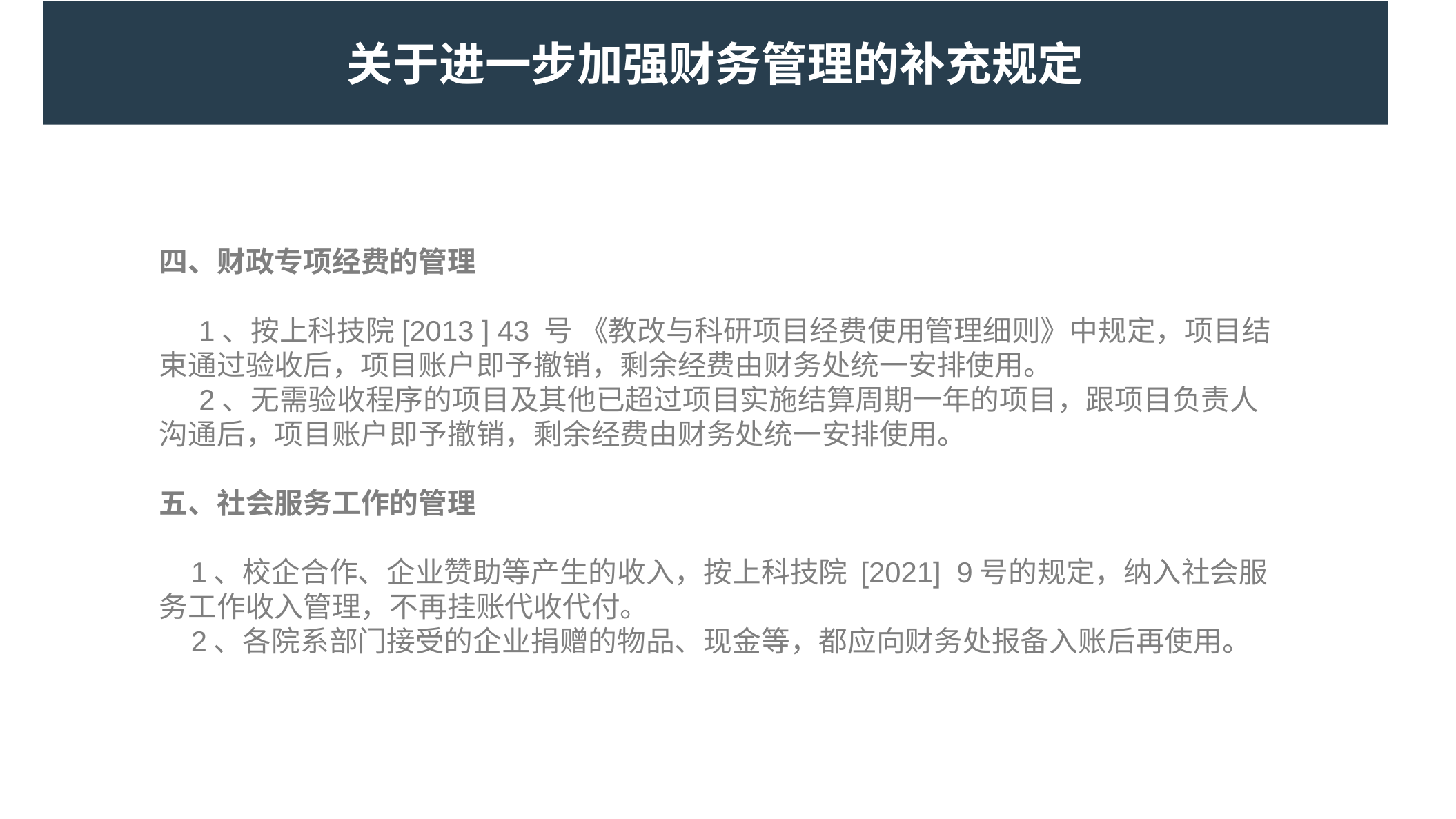

关于进一步加强财务管理的补充规定
四、财政专项经费的管理

     1、按上科技院[2013 ] 43 号 《教改与科研项目经费使用管理细则》中规定，项目结束通过验收后，项目账户即予撤销，剩余经费由财务处统一安排使用。
     2、无需验收程序的项目及其他已超过项目实施结算周期一年的项目，跟项目负责人沟通后，项目账户即予撤销，剩余经费由财务处统一安排使用。

五、社会服务工作的管理

    1、校企合作、企业赞助等产生的收入，按上科技院 [2021]  9号的规定，纳入社会服务工作收入管理，不再挂账代收代付。
    2、各院系部门接受的企业捐赠的物品、现金等，都应向财务处报备入账后再使用。